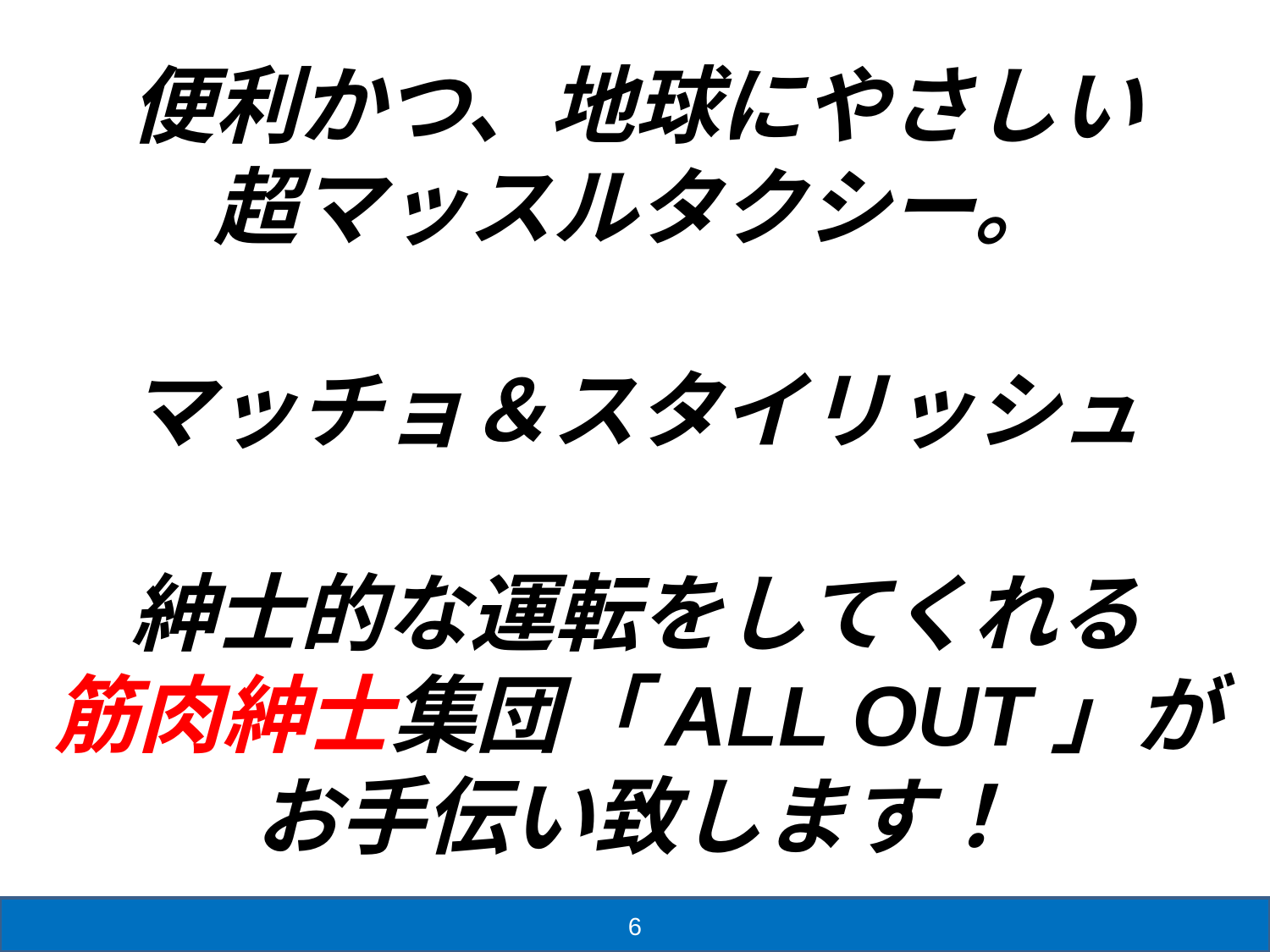

便利かつ、地球にやさしい
超マッスルタクシー。

マッチョ＆スタイリッシュ

紳士的な運転をしてくれる
筋肉紳士集団「ALL OUT」がお手伝い致します！
6